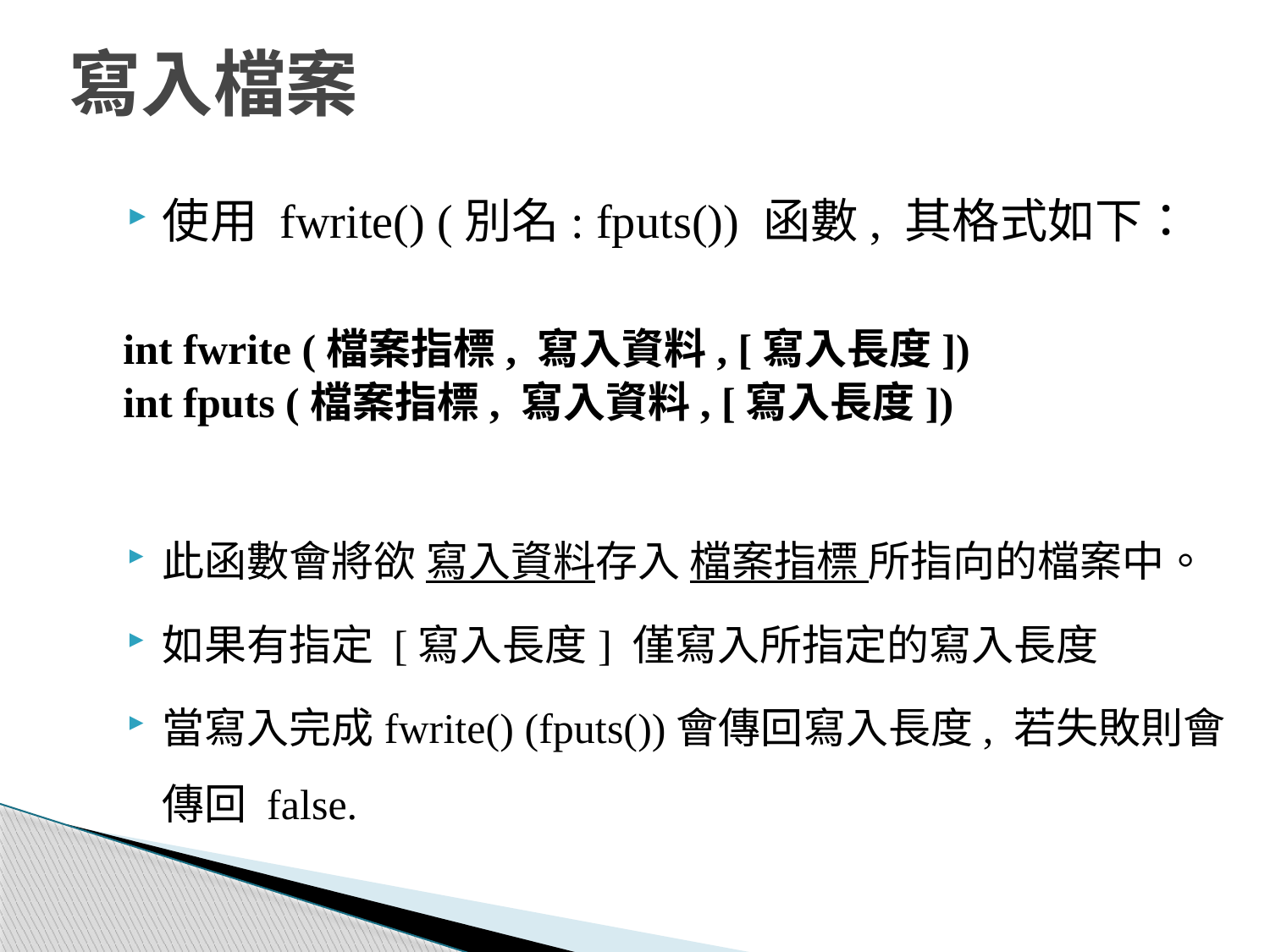

# 寫入檔案
使用 fwrite() (別名: fputs()) 函數, 其格式如下：
int fwrite (檔案指標, 寫入資料, [寫入長度])
int fputs (檔案指標, 寫入資料, [寫入長度])

此函數會將欲 寫入資料存入 檔案指標 所指向的檔案中。
如果有指定 [寫入長度] 僅寫入所指定的寫入長度
當寫入完成fwrite() (fputs())會傳回寫入長度, 若失敗則會傳回 false.